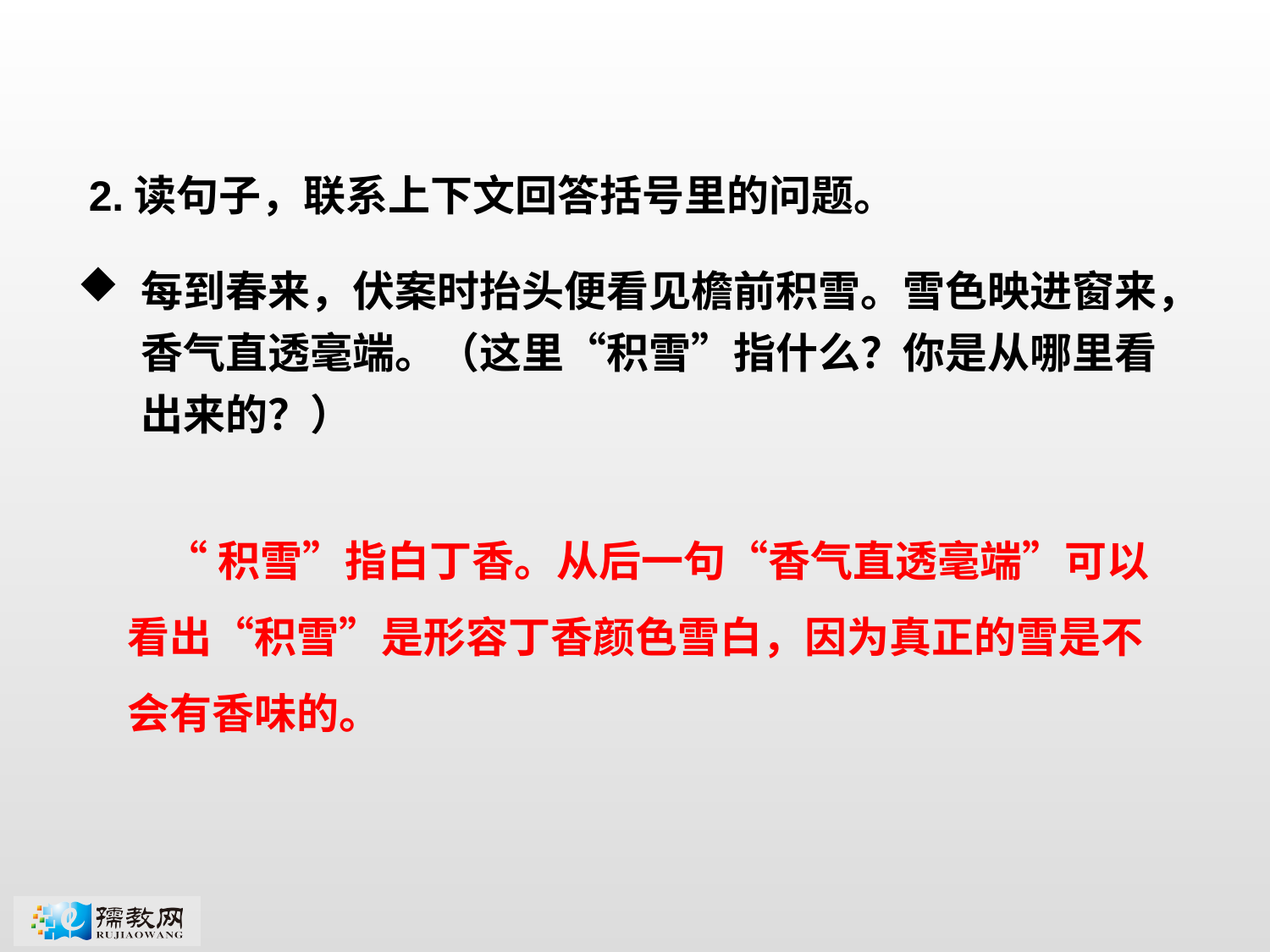

2.读句子，联系上下文回答括号里的问题。
每到春来，伏案时抬头便看见檐前积雪。雪色映进窗来，香气直透毫端。（这里“积雪”指什么？你是从哪里看出来的？）
    “积雪”指白丁香。从后一句“香气直透毫端”可以看出“积雪”是形容丁香颜色雪白，因为真正的雪是不会有香味的。